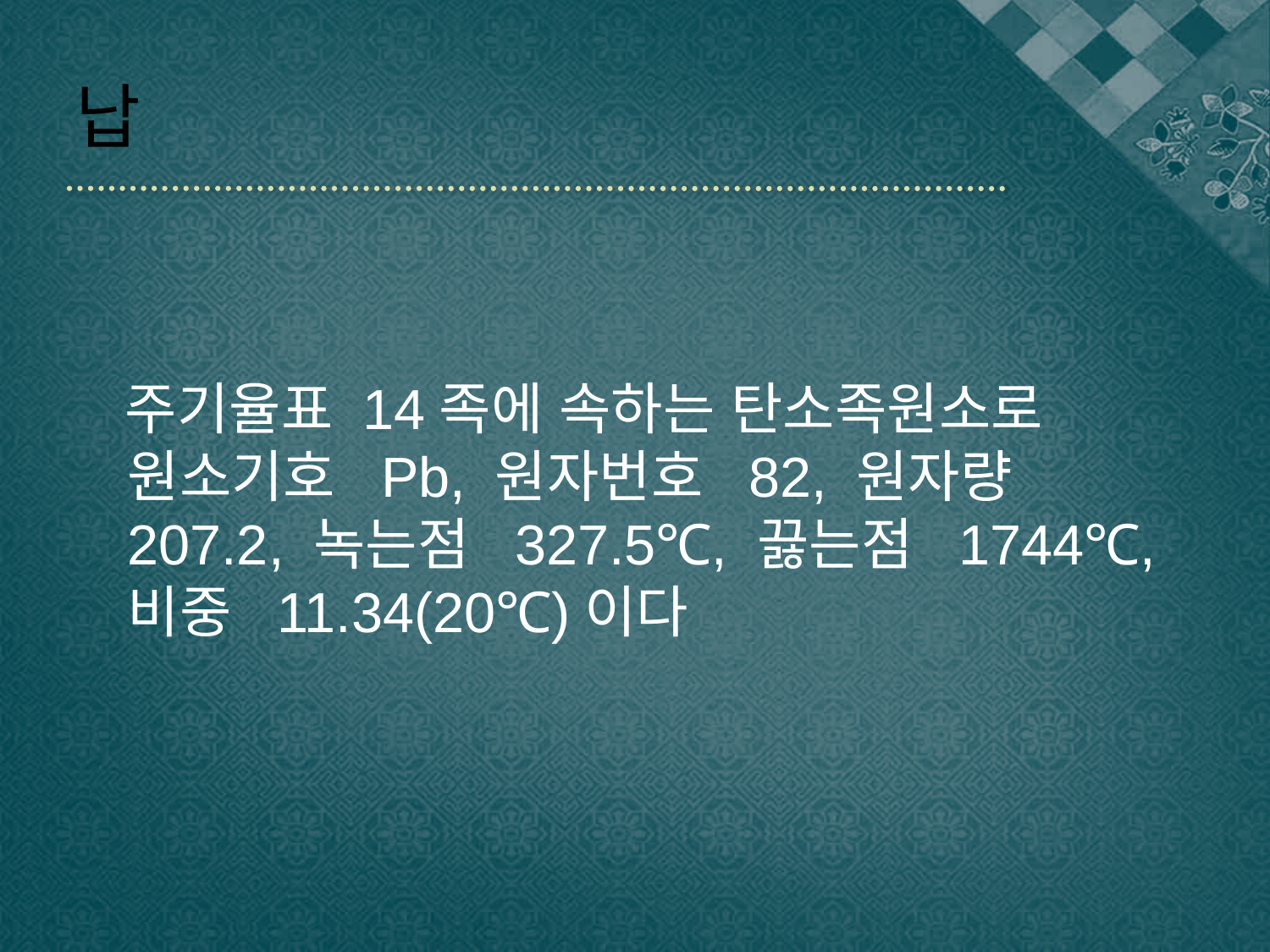

# 납

  주기율표 14족에 속하는 탄소족원소로 원소기호  Pb, 원자번호  82, 원자량  207.2, 녹는점  327.5℃, 끓는점  1744℃, 비중  11.34(20℃)이다